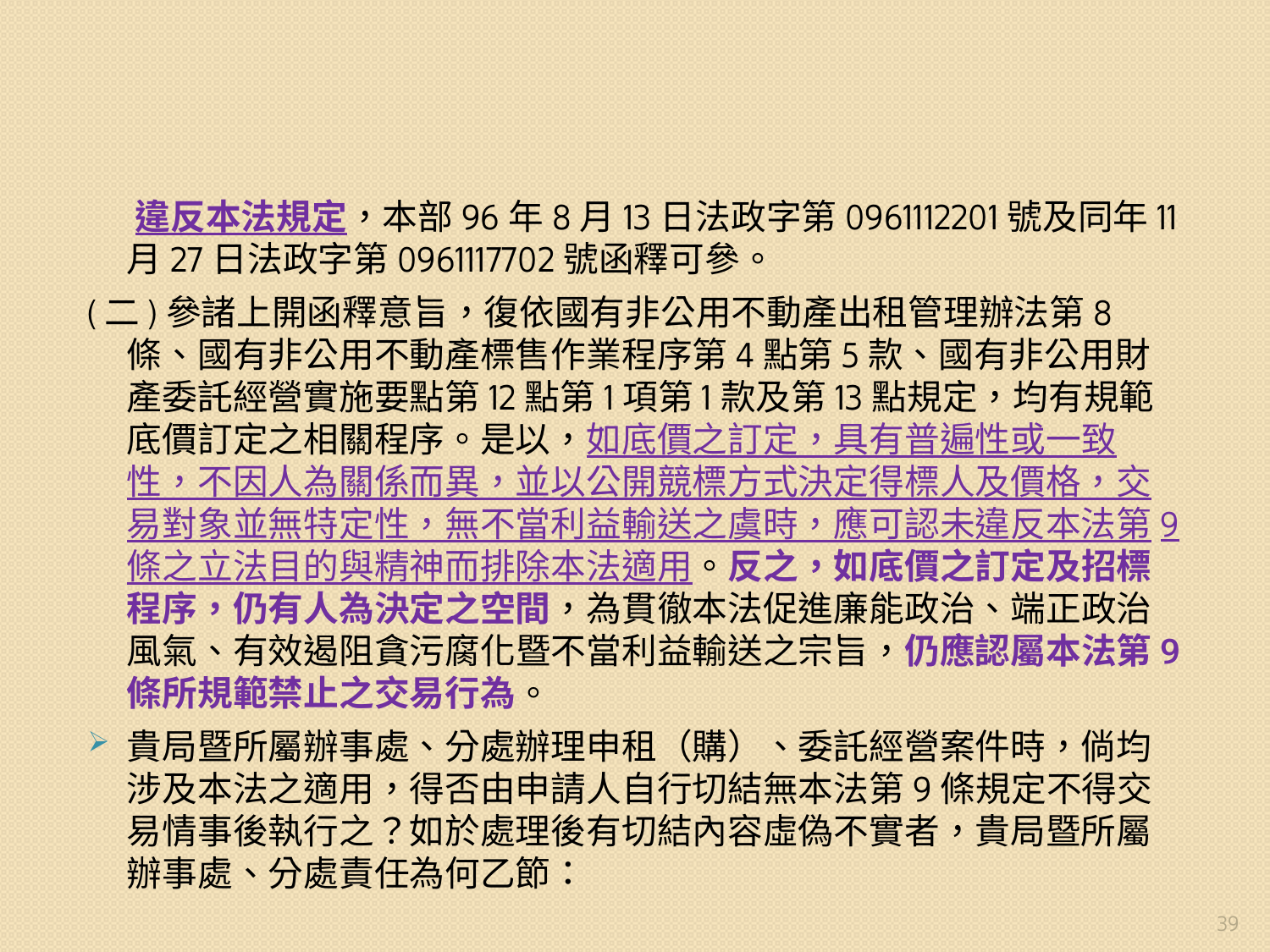

#
     違反本法規定，本部96年8月13日法政字第0961112201號及同年11月27日法政字第0961117702號函釋可參。
(二)參諸上開函釋意旨，復依國有非公用不動產出租管理辦法第8條、國有非公用不動產標售作業程序第4點第5款、國有非公用財產委託經營實施要點第12點第1項第1款及第13點規定，均有規範底價訂定之相關程序。是以，如底價之訂定，具有普遍性或一致性，不因人為關係而異，並以公開競標方式決定得標人及價格，交易對象並無特定性，無不當利益輸送之虞時，應可認未違反本法第9條之立法目的與精神而排除本法適用。反之，如底價之訂定及招標程序，仍有人為決定之空間，為貫徹本法促進廉能政治、端正政治風氣、有效遏阻貪污腐化暨不當利益輸送之宗旨，仍應認屬本法第9條所規範禁止之交易行為。
貴局暨所屬辦事處、分處辦理申租（購）、委託經營案件時，倘均涉及本法之適用，得否由申請人自行切結無本法第9條規定不得交易情事後執行之？如於處理後有切結內容虛偽不實者，貴局暨所屬辦事處、分處責任為何乙節：
39